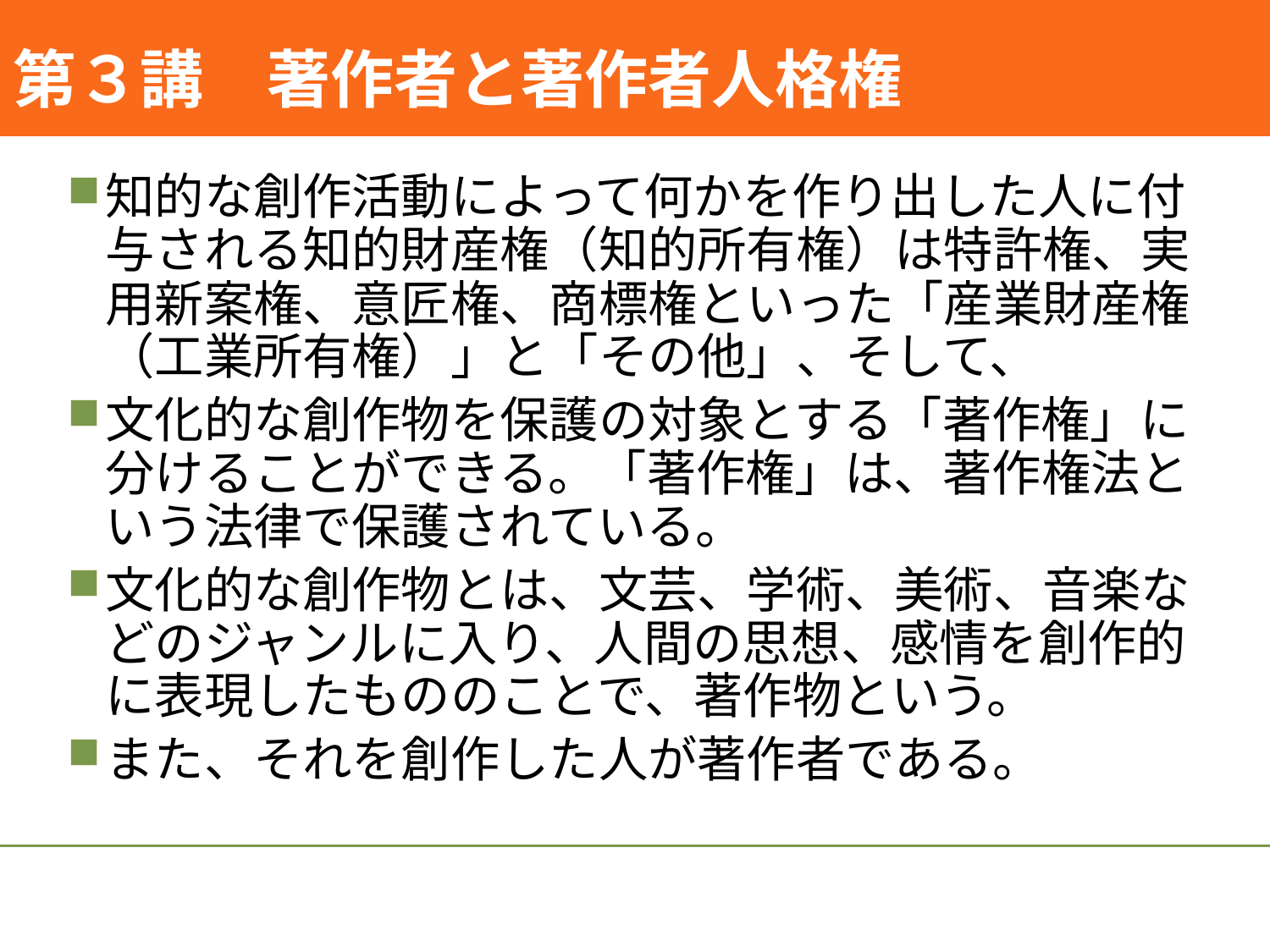

#
第３講　著作者と著作者人格権
知的な創作活動によって何かを作り出した人に付与される知的財産権（知的所有権）は特許権、実用新案権、意匠権、商標権といった「産業財産権（工業所有権）」と「その他」、そして、
文化的な創作物を保護の対象とする「著作権」に分けることができる。「著作権」は、著作権法という法律で保護されている。
文化的な創作物とは、文芸、学術、美術、音楽などのジャンルに入り、人間の思想、感情を創作的に表現したもののことで、著作物という。
また、それを創作した人が著作者である。